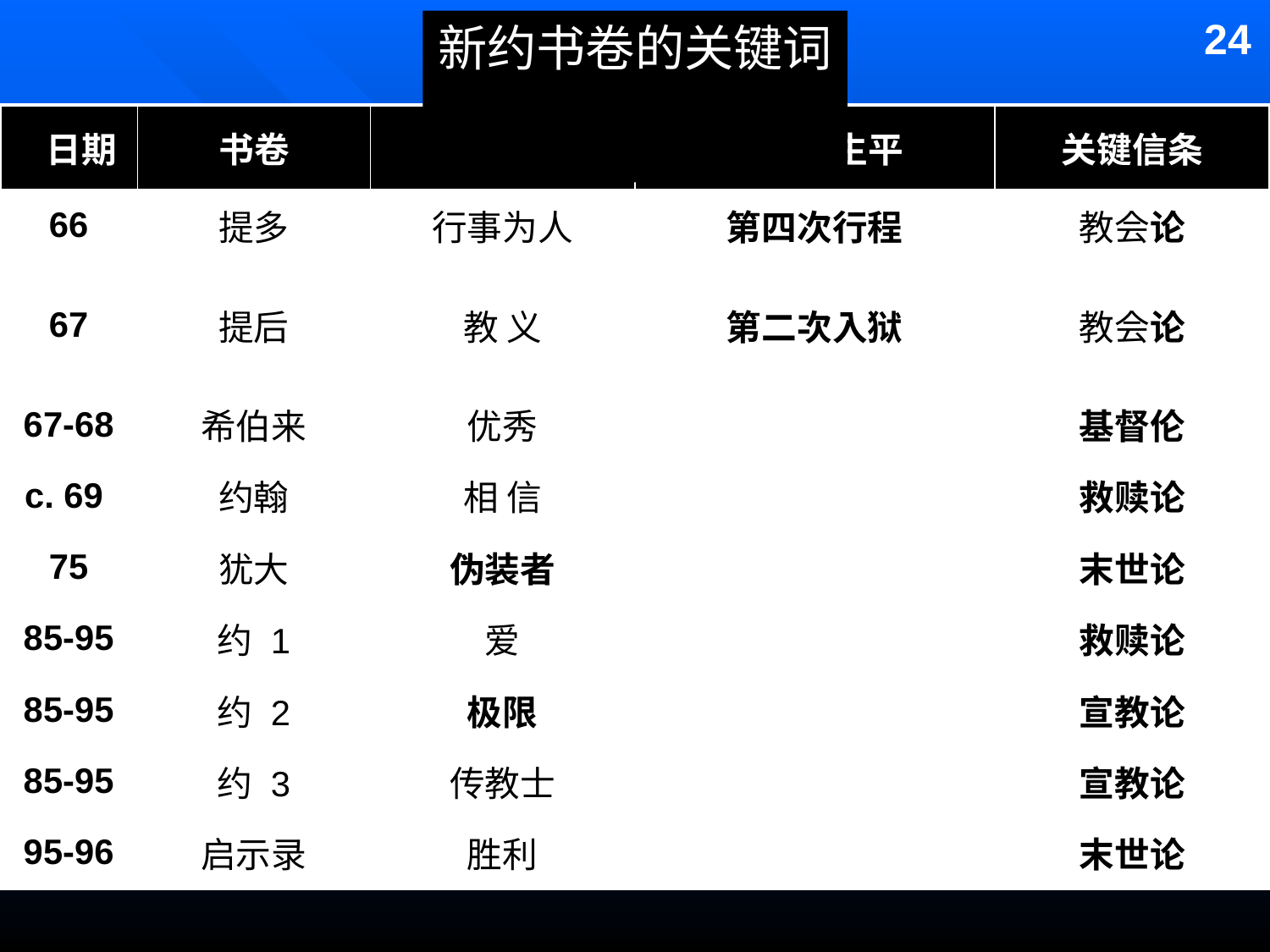

24
新约书卷的关键词
| 日期 | 书卷 | 关键词 | 保罗的生平 | 关键信条 |
| --- | --- | --- | --- | --- |
| 66 | 提多 | 行事为人 | 第四次行程 | 教会论 |
| 67 | 提后 | 教 义 | 第二次入狱 | 教会论 |
| 67-68 | 希伯来 | 优秀 |  | 基督伦 |
| c. 69 | 约翰 | 相 信 |  | 救赎论 |
| 75 | 犹大 | 伪装者 |  | 末世论 |
| 85-95 | 约 1 | 爱 |  | 救赎论 |
| 85-95 | 约 2 | 极限 |  | 宣教论 |
| 85-95 | 约 3 | 传教士 |  | 宣教论 |
| 95-96 | 启示录 | 胜利 |  | 末世论 |